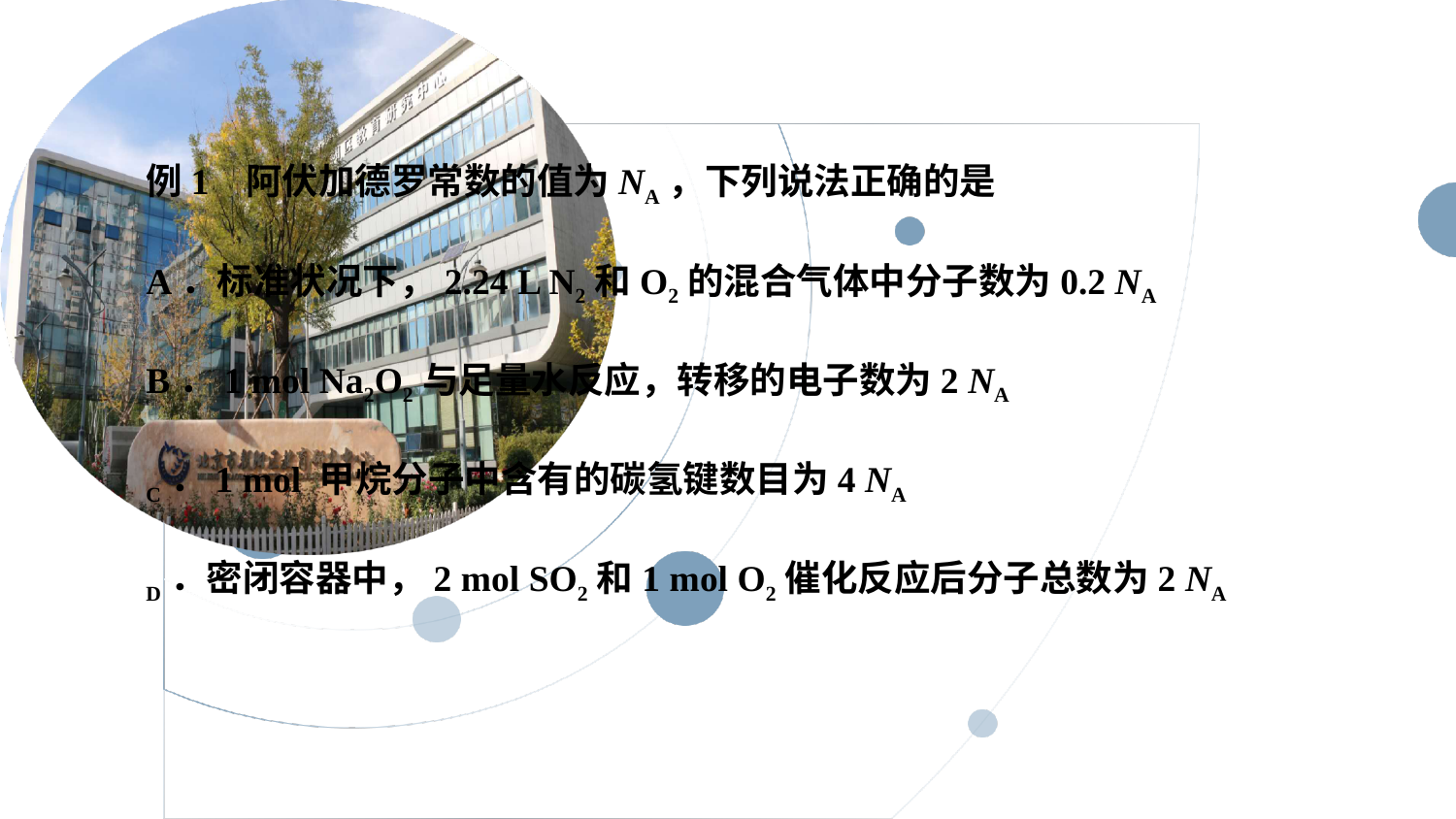

例1   阿伏加德罗常数的值为NA，下列说法正确的是
A．标准状况下，2.24 L N2和O2的混合气体中分子数为0.2 NA
B．1 mol Na2O2与足量水反应，转移的电子数为2 NAC．1 mol 甲烷分子中含有的碳氢键数目为4 NAD．密闭容器中，2 mol SO2和1 mol O2催化反应后分子总数为2 NA